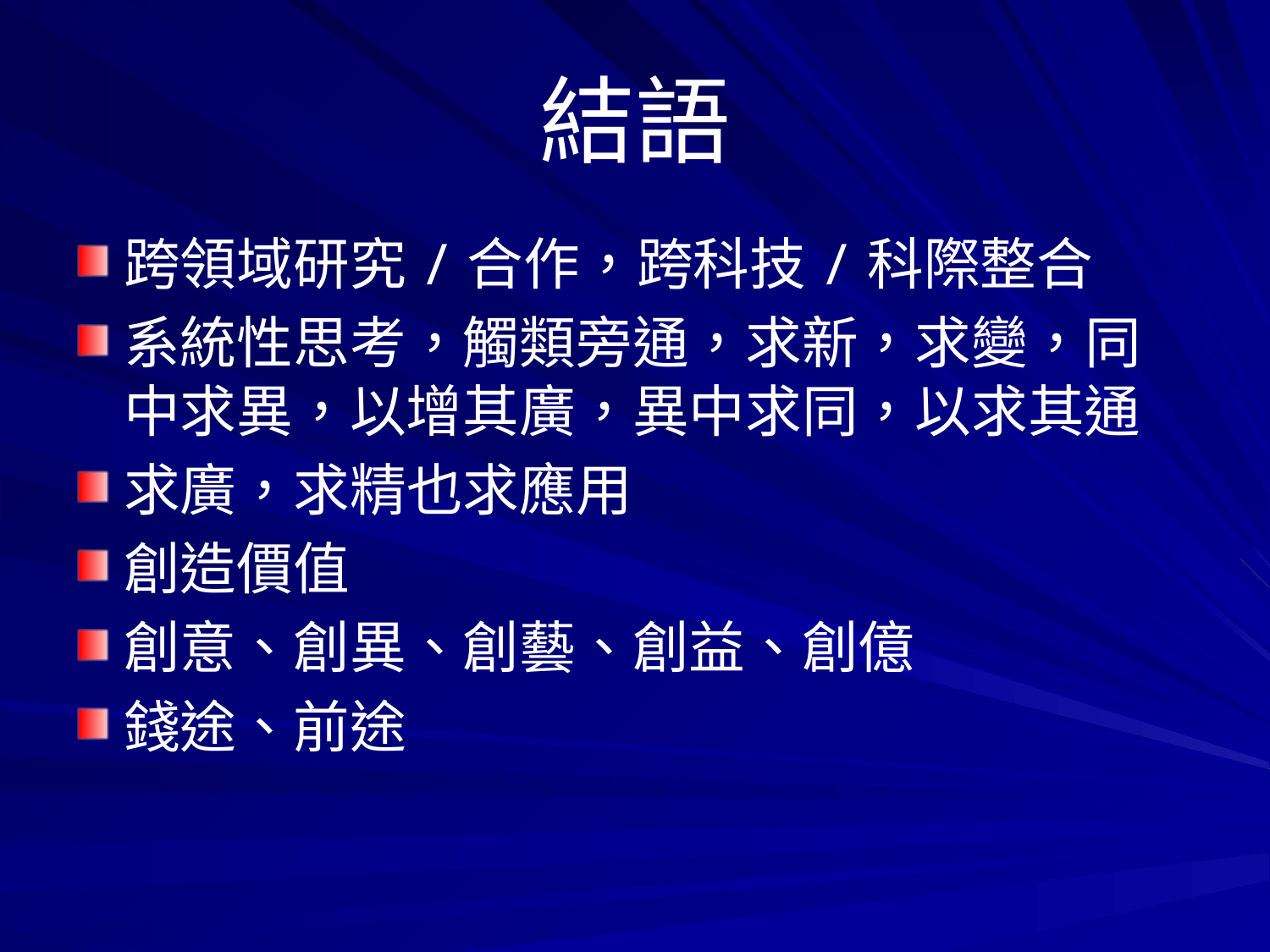

# 結語
跨領域研究/合作，跨科技/科際整合
系統性思考，觸類旁通，求新，求變，同中求異，以增其廣，異中求同，以求其通
求廣，求精也求應用
創造價值
創意、創異、創藝、創益、創億
錢途、前途